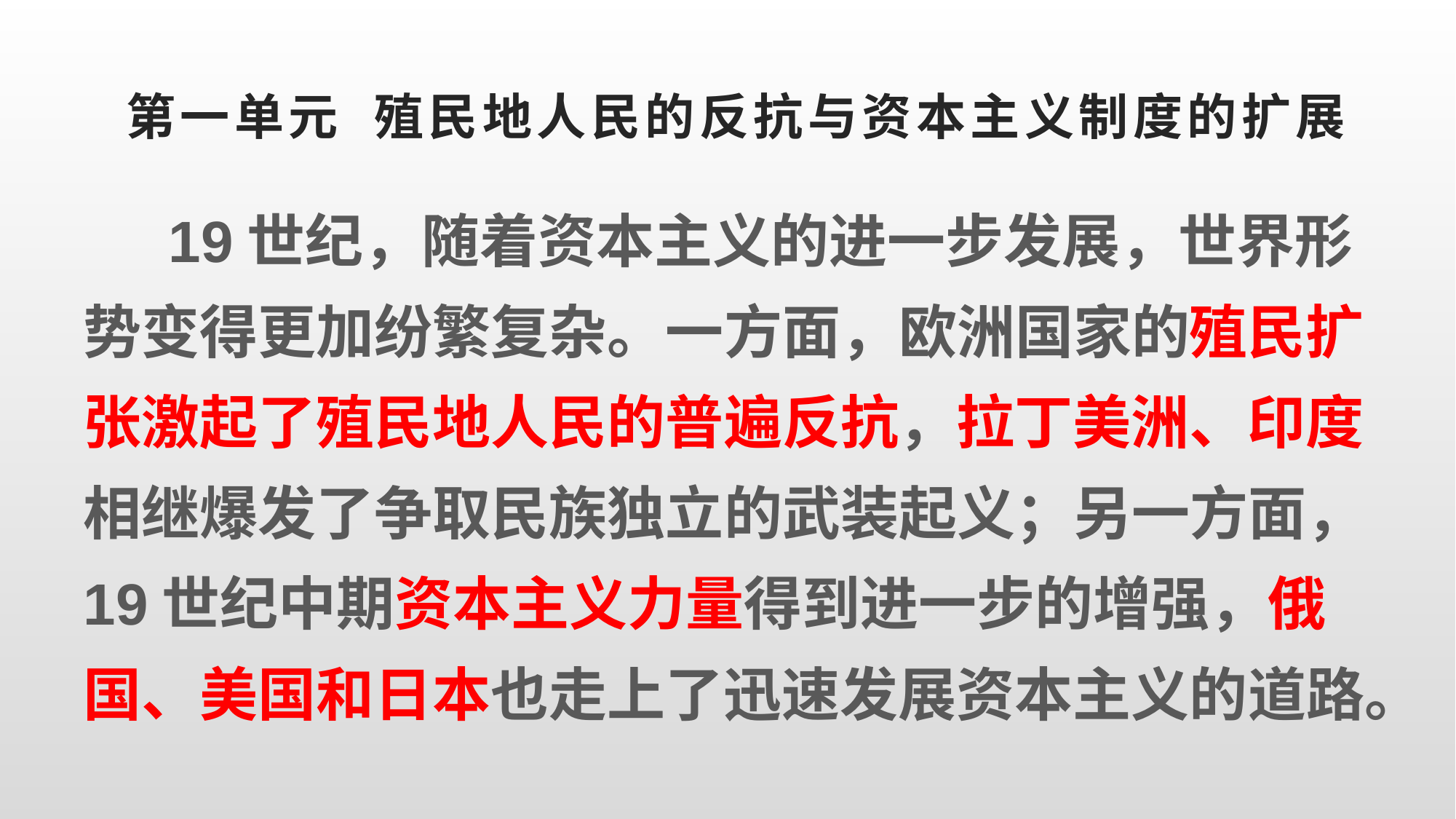

# 第一单元  殖民地人民的反抗与资本主义制度的扩展
             19世纪，随着资本主义的进一步发展，世界形势变得更加纷繁复杂。一方面，欧洲国家的殖民扩张激起了殖民地人民的普遍反抗，拉丁美洲、印度相继爆发了争取民族独立的武装起义；另一方面，19世纪中期资本主义力量得到进一步的增强，俄国、美国和日本也走上了迅速发展资本主义的道路。